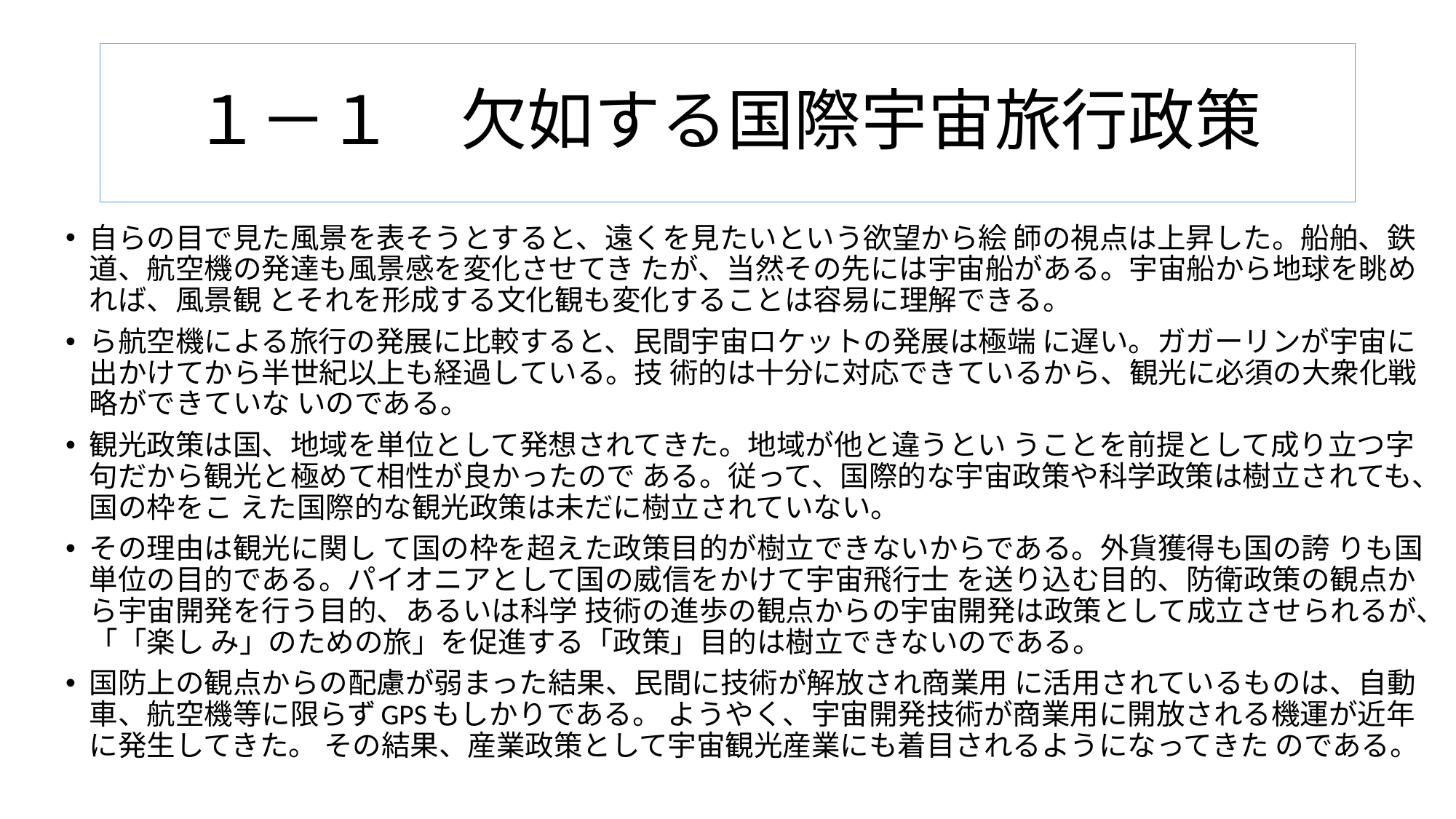

# １－１　欠如する国際宇宙旅行政策
自らの目で見た風景を表そうとすると、遠くを見たいという欲望から絵 師の視点は上昇した。船舶、鉄道、航空機の発達も風景感を変化させてき たが、当然その先には宇宙船がある。宇宙船から地球を眺めれば、風景観 とそれを形成する文化観も変化することは容易に理解できる。
ら航空機による旅行の発展に比較すると、民間宇宙ロケットの発展は極端 に遅い。ガガーリンが宇宙に出かけてから半世紀以上も経過している。技 術的は十分に対応できているから、観光に必須の大衆化戦略ができていな いのである。
観光政策は国、地域を単位として発想されてきた。地域が他と違うとい うことを前提として成り立つ字句だから観光と極めて相性が良かったので ある。従って、国際的な宇宙政策や科学政策は樹立されても、国の枠をこ えた国際的な観光政策は未だに樹立されていない。
その理由は観光に関し て国の枠を超えた政策目的が樹立できないからである。外貨獲得も国の誇 りも国単位の目的である。パイオニアとして国の威信をかけて宇宙飛行士 を送り込む目的、防衛政策の観点から宇宙開発を行う目的、あるいは科学 技術の進歩の観点からの宇宙開発は政策として成立させられるが、「「楽し み」のための旅」を促進する「政策」目的は樹立できないのである。
国防上の観点からの配慮が弱まった結果、民間に技術が解放され商業用 に活用されているものは、自動車、航空機等に限らずGPSもしかりである。 ようやく、宇宙開発技術が商業用に開放される機運が近年に発生してきた。 その結果、産業政策として宇宙観光産業にも着目されるようになってきた のである。